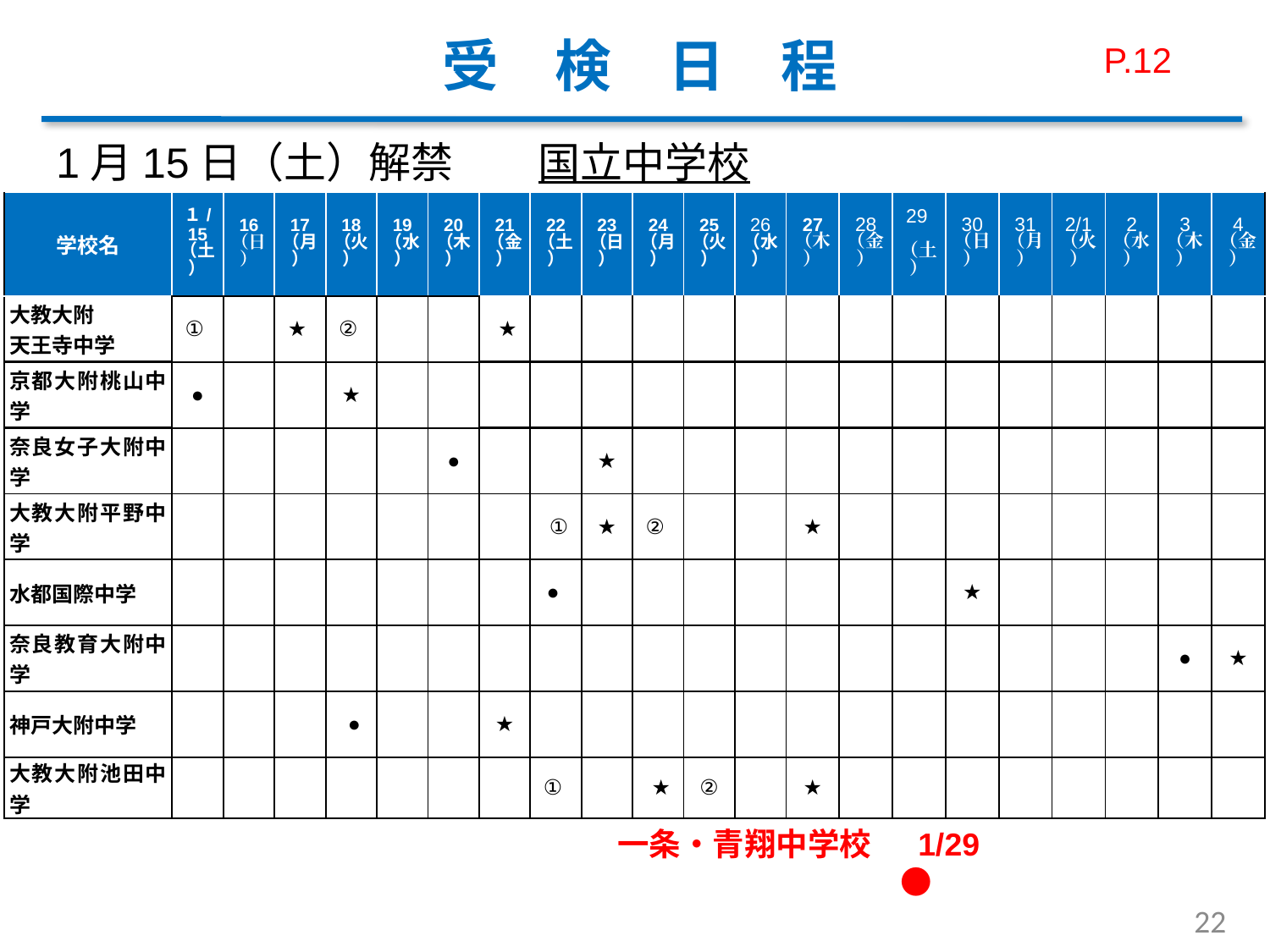

# 受　検　日　程
P.12
1月15日（土）解禁　　国立中学校
| 学校名 | １/15 （土） | 16 （日） | 17 （月） | 18 （火） | 19 （水） | 20 （木） | 21 （金） | 22 （土） | 23 （日） | 24 （月） | 25 （火） | 26 （水） | 27 （木） | 28 （金） | 29　 （土） | 30 （日） | 31 （月） | 2/1 （火） | 2 （水） | 3 （木） | 4 （金） |
| --- | --- | --- | --- | --- | --- | --- | --- | --- | --- | --- | --- | --- | --- | --- | --- | --- | --- | --- | --- | --- | --- |
| 大教大附 天王寺中学 | ① |  | ★ | ② |  |  | ★ |  |  |  |  |  |  |  |  |  |  |  |  |  |  |
| 京都大附桃山中学 | ● |  |  | ★ |  |  |  |  |  |  |  |  |  |  |  |  |  |  |  |  |  |
| 奈良女子大附中学 |  |  |  |  |  | ● |  |  | ★ |  |  |  |  |  |  |  |  |  |  |  |  |
| 大教大附平野中学 |  |  |  |  |  |  |  | ① | ★ | ② |  |  | ★ |  |  |  |  |  |  |  |  |
| 水都国際中学 |  |  |  |  |  |  |  | ● |  |  |  |  |  |  |  | ★ |  |  |  |  |  |
| 奈良教育大附中学 |  |  |  |  |  |  |  |  |  |  |  |  |  |  |  |  |  |  |  | ● | ★ |
| 神戸大附中学 |  |  |  | ● |  |  | ★ |  |  |  |  |  |  |  |  |  |  |  |  |  |  |
| 大教大附池田中学 |  |  |  |  |  |  |  | ① |  | ★ | ② |  | ★ |  |  |  |  |  |  |  |  |
一条・青翔中学校 　1/29    　　　　　　　    2/3
                         　　　●　　　　　　　　　　　★
22